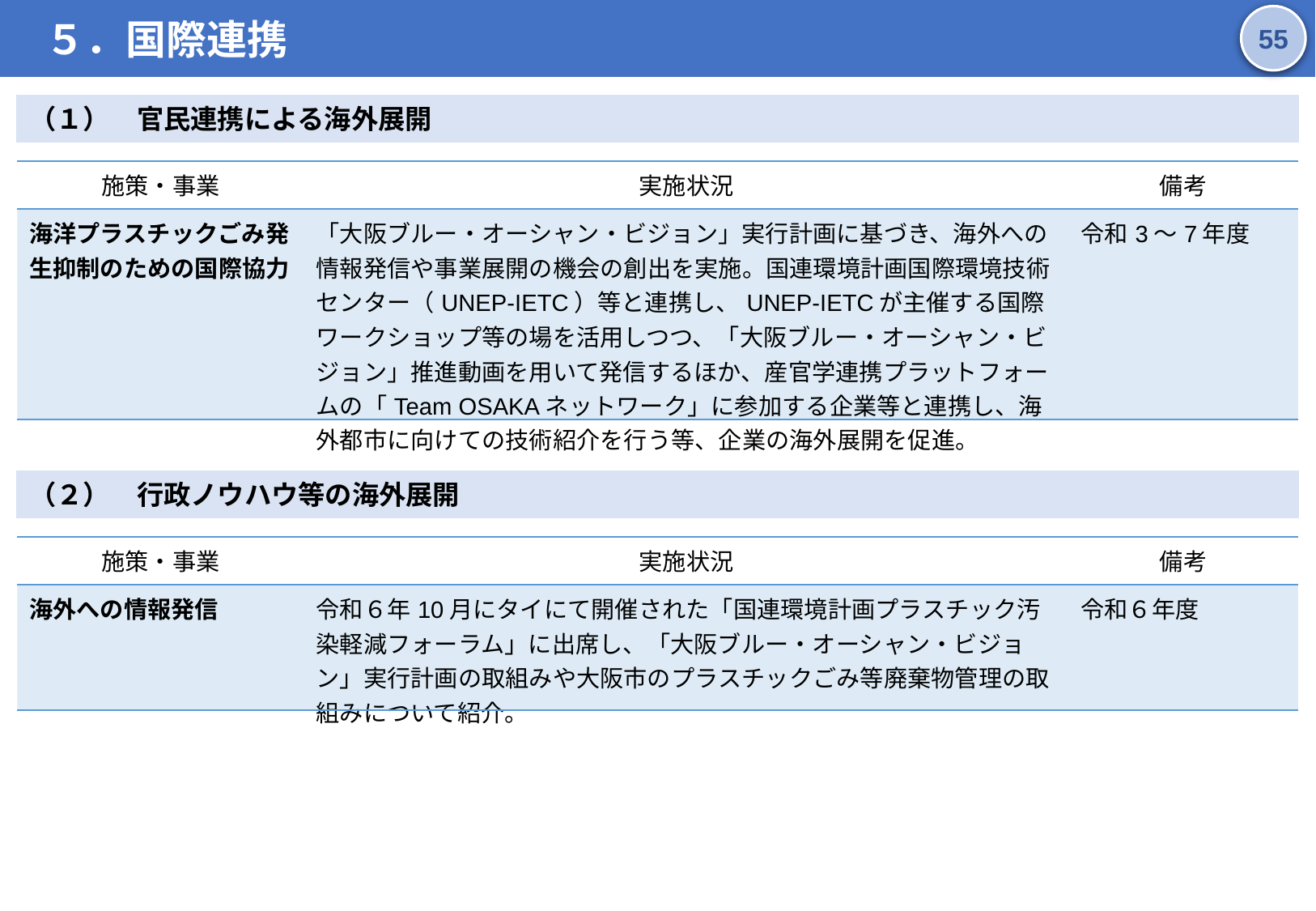

５．国際連携
55
（１）　官民連携による海外展開
| 施策・事業 | 実施状況 | 備考 |
| --- | --- | --- |
| 海洋プラスチックごみ発生抑制のための国際協力 | 「大阪ブルー・オーシャン・ビジョン」実行計画に基づき、海外への情報発信や事業展開の機会の創出を実施。国連環境計画国際環境技術センター（UNEP-IETC）等と連携し、UNEP-IETCが主催する国際ワークショップ等の場を活用しつつ、「大阪ブルー・オーシャン・ビジョン」推進動画を用いて発信するほか、産官学連携プラットフォームの「Team OSAKAネットワーク」に参加する企業等と連携し、海外都市に向けての技術紹介を行う等、企業の海外展開を促進。 | 令和3～7年度 |
（２）　行政ノウハウ等の海外展開
| 施策・事業 | 実施状況 | 備考 |
| --- | --- | --- |
| 海外への情報発信 | 令和６年10月にタイにて開催された「国連環境計画プラスチック汚染軽減フォーラム」に出席し、「大阪ブルー・オーシャン・ビジョン」実行計画の取組みや大阪市のプラスチックごみ等廃棄物管理の取組みについて紹介。 | 令和６年度 |